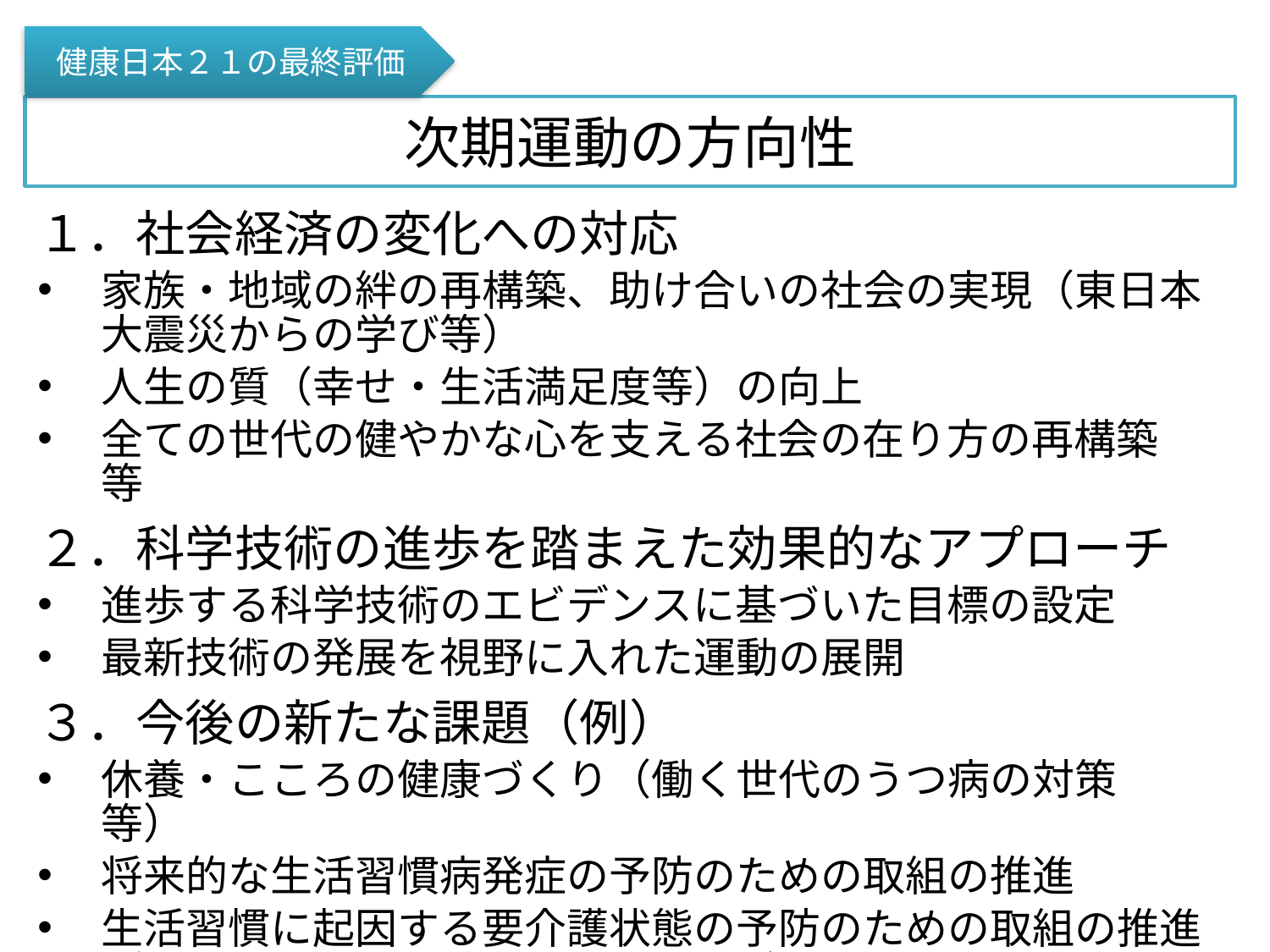

健康日本２１の最終評価
# 次期運動の方向性
１．社会経済の変化への対応
家族・地域の絆の再構築、助け合いの社会の実現（東日本大震災からの学び等）
人生の質（幸せ・生活満足度等）の向上
全ての世代の健やかな心を支える社会の在り方の再構築　等
２．科学技術の進歩を踏まえた効果的なアプローチ
進歩する科学技術のエビデンスに基づいた目標の設定
最新技術の発展を視野に入れた運動の展開
３．今後の新たな課題（例）
休養・こころの健康づくり（働く世代のうつ病の対策　等）
将来的な生活習慣病発症の予防のための取組の推進
生活習慣に起因する要介護状態の予防のための取組の推進（生活機能低下予防、ロコモティブシンドローム予防　等）